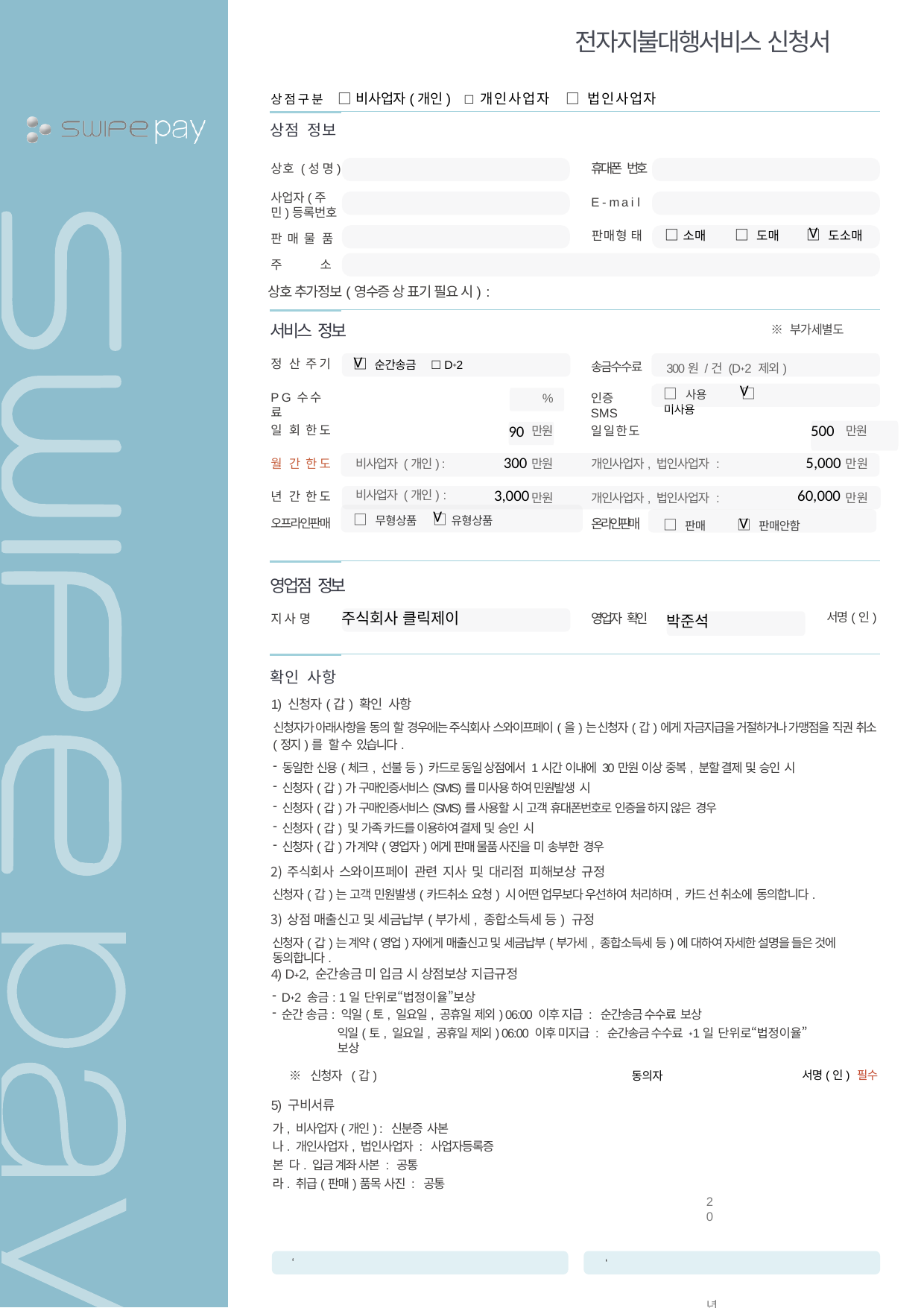

전자지불대행서비스 신청서
상 점 구 분     □ 비사업자(개인)    □ 개인사업자   □ 법인사업자

상점 정보

휴대폰 번호
상호 (성 명)
사업자(주민)등록번호

E - m a i l
V
□ 도매
□ 도소매
판매형 태	□ 소매

판 매 물  품

주	소

상호 추가정보(영수증 상 표기 필요 시)  :

서비스 정보
※ 부가세별도
V

□ 순간송금
□ D+2
정 산 주 기
송금수수료
300원 /건 (D+2 제외)

□ 사용	□ 미사용
V

P G 수 수 료
인증SMS
%
500
일 회 한 도
90
일일한도
만원
만원
                                              300                                                                               5,000
월 간 한 도
비사업자 (개인) :
만원
개인사업자, 법인사업자 :
만원
                                           3,000                                                                            60,000
비사업자 (개인) :

□ 무형상품	□ 유형상품
년 간 한 도
만원
개인사업자, 법인사업자 :
만원
V

V

오프라인판매
온라인판매
□ 판매
□ 판매안함

영업점 정보
주식회사 클릭제이
서명(인)
영업자 확인
지 사 명
박준석

확인 사항

1) 신청자(갑) 확인 사항
신청자가 아래사항을 동의 할 경우에는 주식회사 스와이프페이(을)는 신청자(갑)에게 자금지급을 거절하거나 가맹점을 직권 취소(정지)를  할 수 있습니다.
동일한 신용(체크, 선불 등) 카드로 동일 상점에서 1시간 이내에 30만원 이상 중복, 분할 결제 및 승인 시
신청자(갑)가 구매인증서비스(SMS)를 미사용 하여 민원발생 시
신청자(갑)가 구매인증서비스(SMS)를 사용할 시 고객 휴대폰번호로 인증을 하지 않은 경우
신청자(갑) 및 가족 카드를 이용하여 결제 및 승인 시
신청자(갑)가 계약(영업자)에게 판매 물품 사진을 미 송부한 경우

주식회사 스와이프페이 관련 지사 및 대리점 피해보상 규정
신청자(갑)는 고객 민원발생(카드취소 요청) 시 어떤 업무보다 우선하여 처리하며, 카드 선 취소에 동의합니다.

상점 매출신고 및 세금납부(부가세, 종합소득세 등) 규정
신청자(갑)는 계약(영업)자에게 매출신고 및 세금납부(부가세, 종합소득세 등)에 대하여 자세한 설명을 들은 것에 동의합니다.
4) D+2, 순간송금 미 입금 시 상점보상 지급규정
D+2 송금: 1일 단위로“법정이율”보상
순간 송금: 익일(토, 일요일, 공휴일 제외) 06:00 이후 지급 : 순간송금 수수료 보상
익일(토, 일요일, 공휴일 제외) 06:00 이후 미지급 : 순간송금 수수료 +1일 단위로“법정이율”보상

※  신청자  (갑)  	동의자

5) 구비서류
가, 비사업자(개인) : 신분증 사본
나. 개인사업자, 법인사업자 : 사업자등록증 본  다. 입금 계좌 사본 : 공통
라. 취급(판매)품목 사진 : 공통
20     년     월      일

갑 ,	신청자  	서명(인)	을 ,	주식회사 스와이프페이
서명(인) 필수
,
,